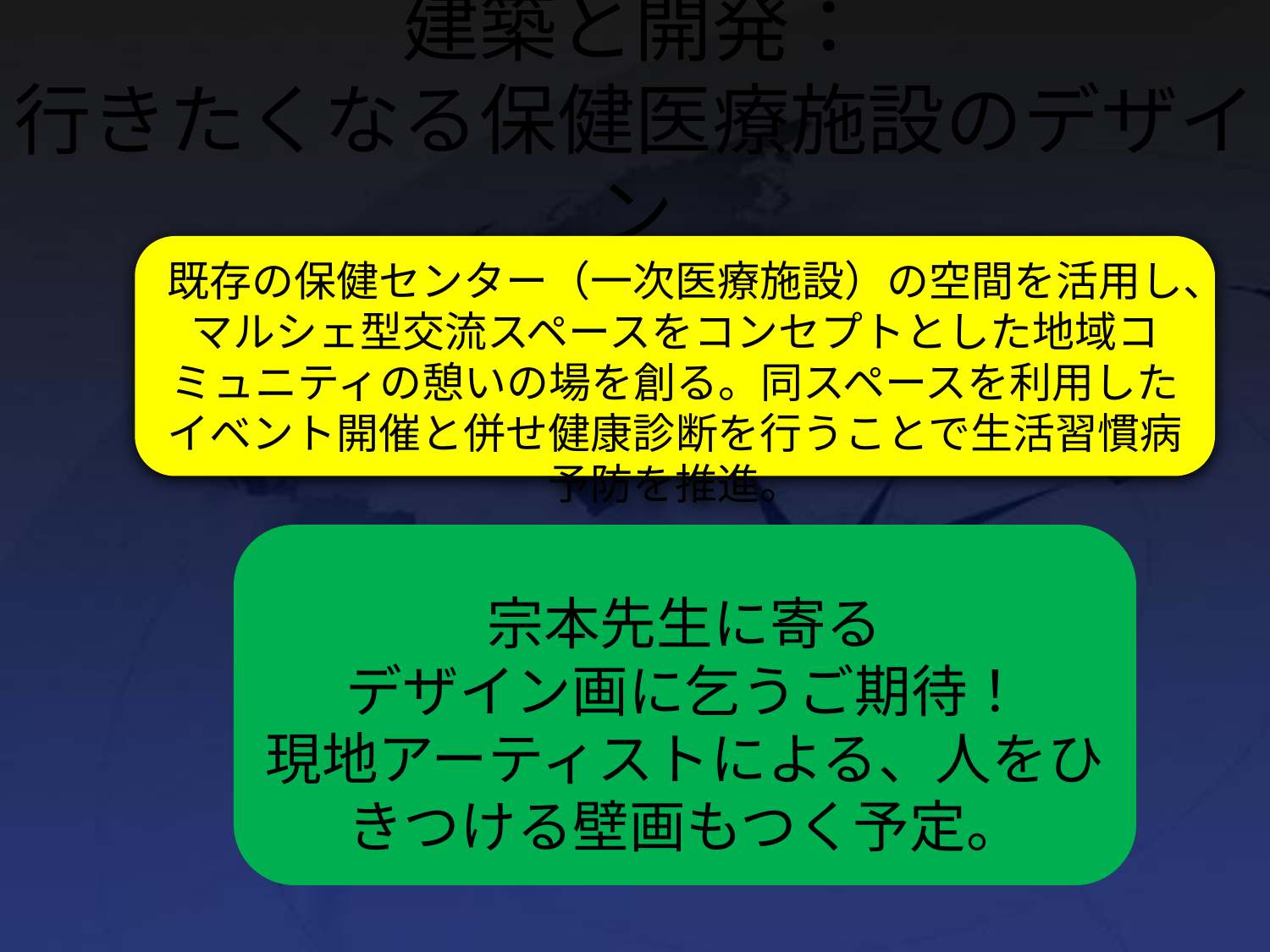

# 建築と開発： 行きたくなる保健医療施設のデザイン
既存の保健センター（一次医療施設）の空間を活用し、マルシェ型交流スペースをコンセプトとした地域コミュニティの憩いの場を創る。同スペースを利用したイベント開催と併せ健康診断を行うことで生活習慣病予防を推進。

宗本先生に寄る
デザイン画に乞うご期待！
現地アーティストによる、人をひきつける壁画もつく予定。